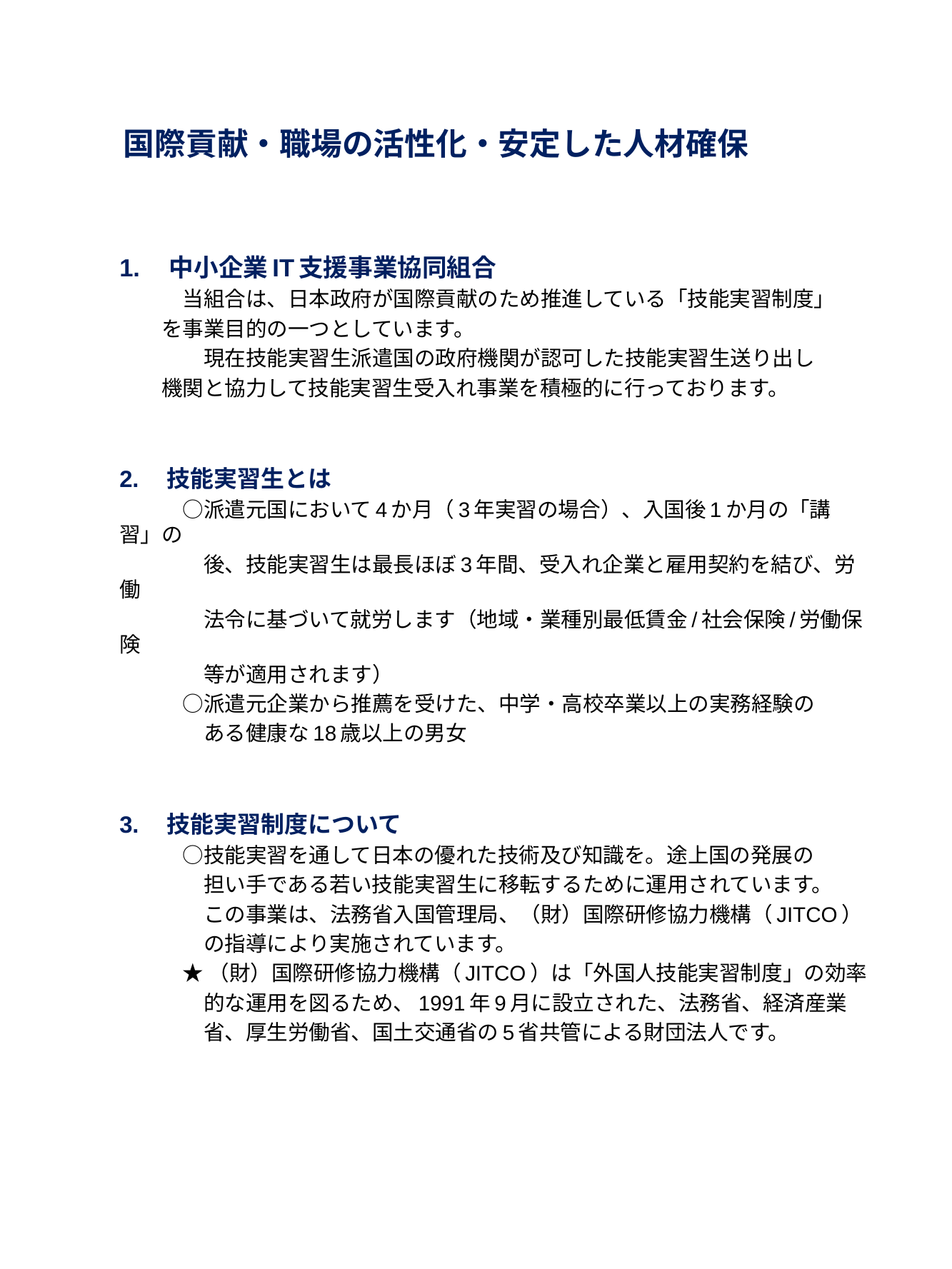

国際貢献・職場の活性化・安定した人材確保
1.　中小企業IT支援事業協同組合
　　　当組合は、日本政府が国際貢献のため推進している「技能実習制度」
　　を事業目的の一つとしています。
　　　　現在技能実習生派遣国の政府機関が認可した技能実習生送り出し
　　機関と協力して技能実習生受入れ事業を積極的に行っております。

2.　技能実習生とは
　　　○派遣元国において4か月（3年実習の場合）、入国後1か月の「講習」の
　　　　後、技能実習生は最長ほぼ3年間、受入れ企業と雇用契約を結び、労働
　　　　法令に基づいて就労します（地域・業種別最低賃金/社会保険/労働保険
　　　　等が適用されます）
　　　○派遣元企業から推薦を受けた、中学・高校卒業以上の実務経験の
　　　　ある健康な18歳以上の男女

3.　技能実習制度について
　　　○技能実習を通して日本の優れた技術及び知識を。途上国の発展の
　　　　担い手である若い技能実習生に移転するために運用されています。
　　　　この事業は、法務省入国管理局、（財）国際研修協力機構（JITCO）
　　　　の指導により実施されています。
　　　★ （財）国際研修協力機構（JITCO）は「外国人技能実習制度」の効率
　　　　的な運用を図るため、1991年9月に設立された、法務省、経済産業
　　　　省、厚生労働省、国土交通省の5省共管による財団法人です。